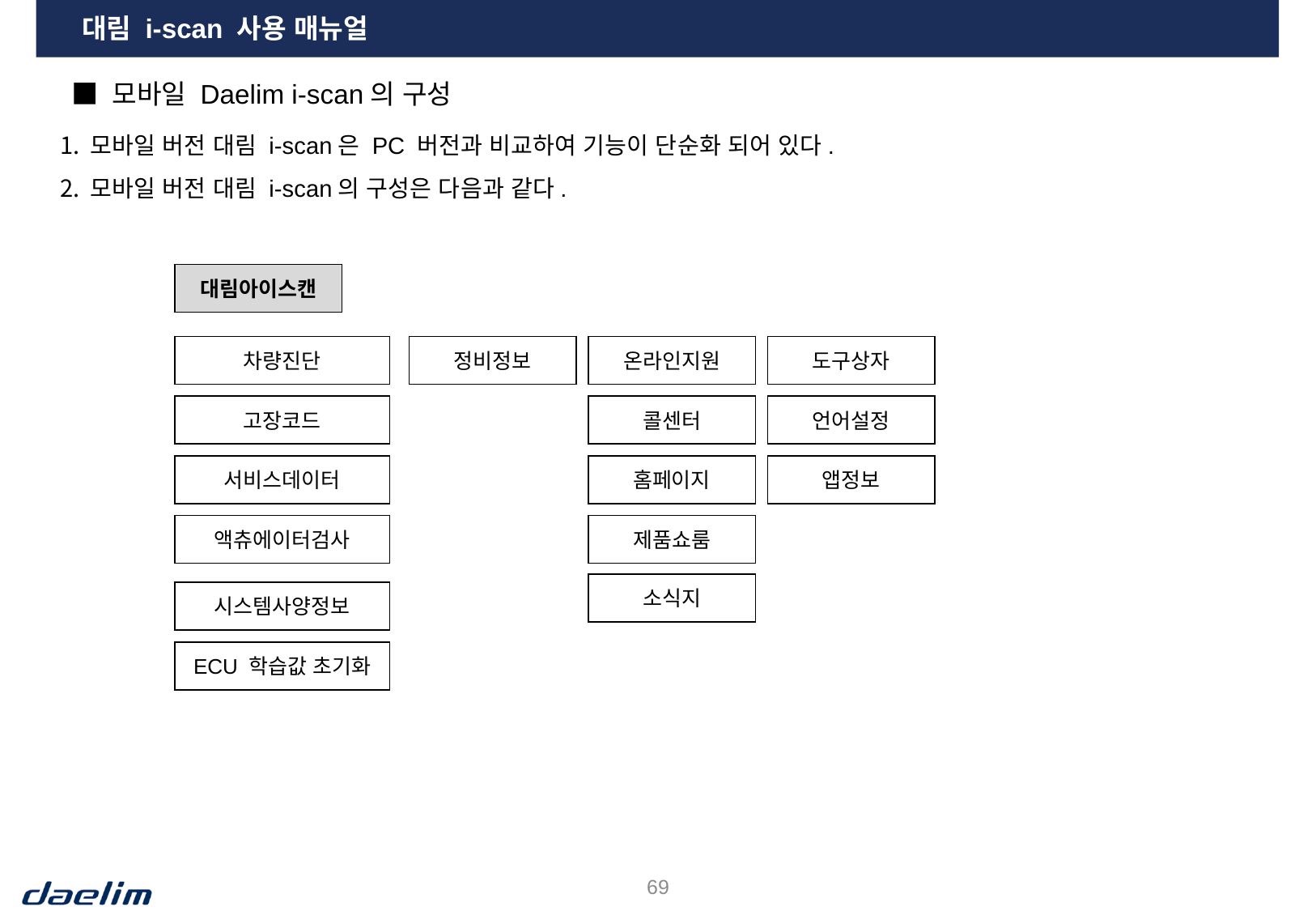

대림 i-scan 사용 매뉴얼
■ 모바일 Daelim i-scan의 구성
모바일 버전 대림 i-scan은 PC 버전과 비교하여 기능이 단순화 되어 있다.
모바일 버전 대림 i-scan의 구성은 다음과 같다.

대림아이스캔
차량진단
고장코드
서비스데이터
액츄에이터검사
정비정보
온라인지원
콜센터
홈페이지
도구상자
언어설정
앱정보
제품쇼룸
소식지
시스템사양정보
ECU 학습값 초기화
69